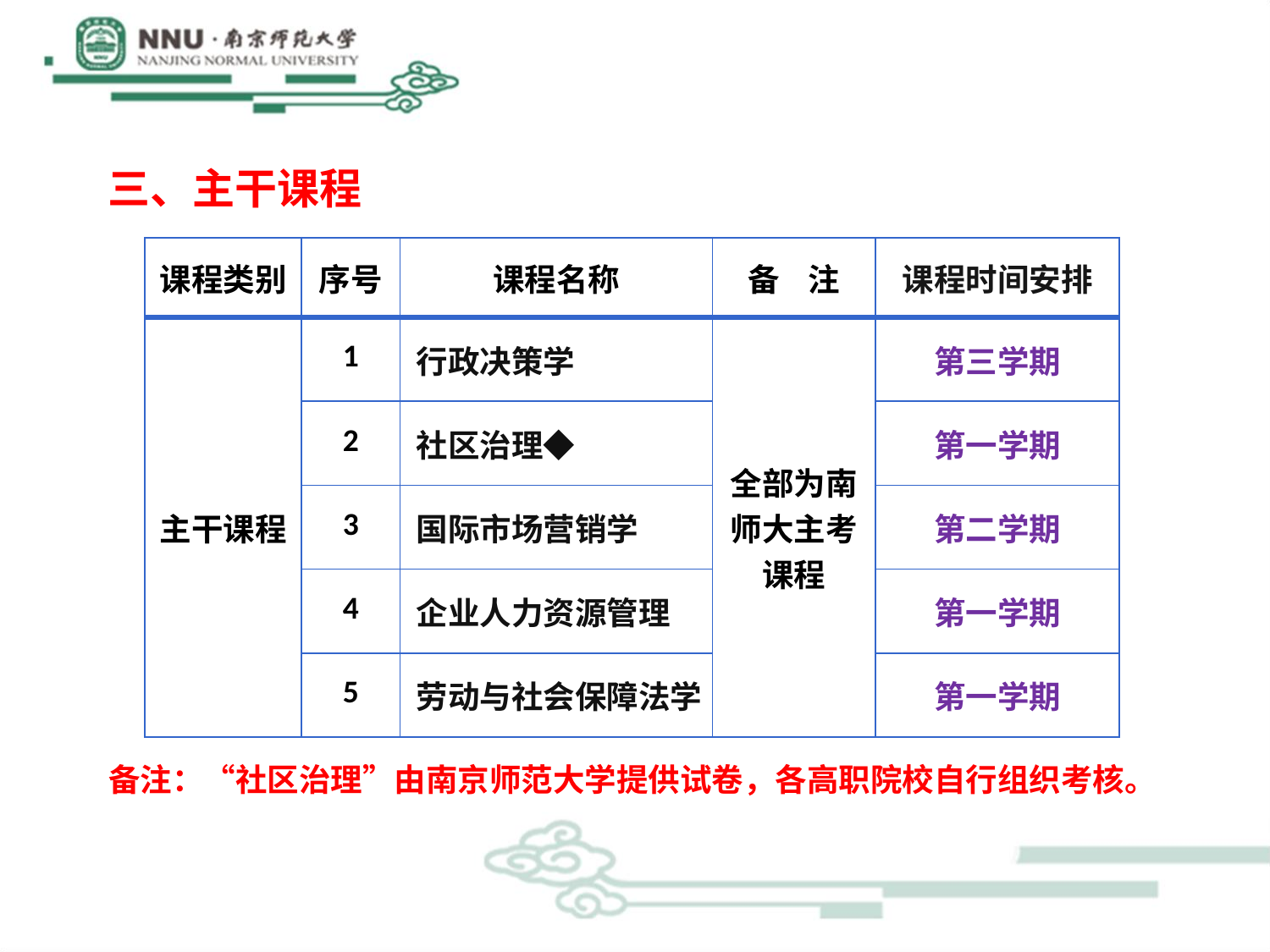

三、主干课程
| 课程类别 | 序号 | 课程名称 | 备 注 | 课程时间安排 |
| --- | --- | --- | --- | --- |
| 主干课程 | 1 | 行政决策学 | 全部为南师大主考课程 | 第三学期 |
|  | 2 | 社区治理◆ |  | 第一学期 |
|  | 3 | 国际市场营销学 |  | 第二学期 |
|  | 4 | 企业人力资源管理 |  | 第一学期 |
|  | 5 | 劳动与社会保障法学 |  | 第一学期 |
备注：“社区治理”由南京师范大学提供试卷，各高职院校自行组织考核。